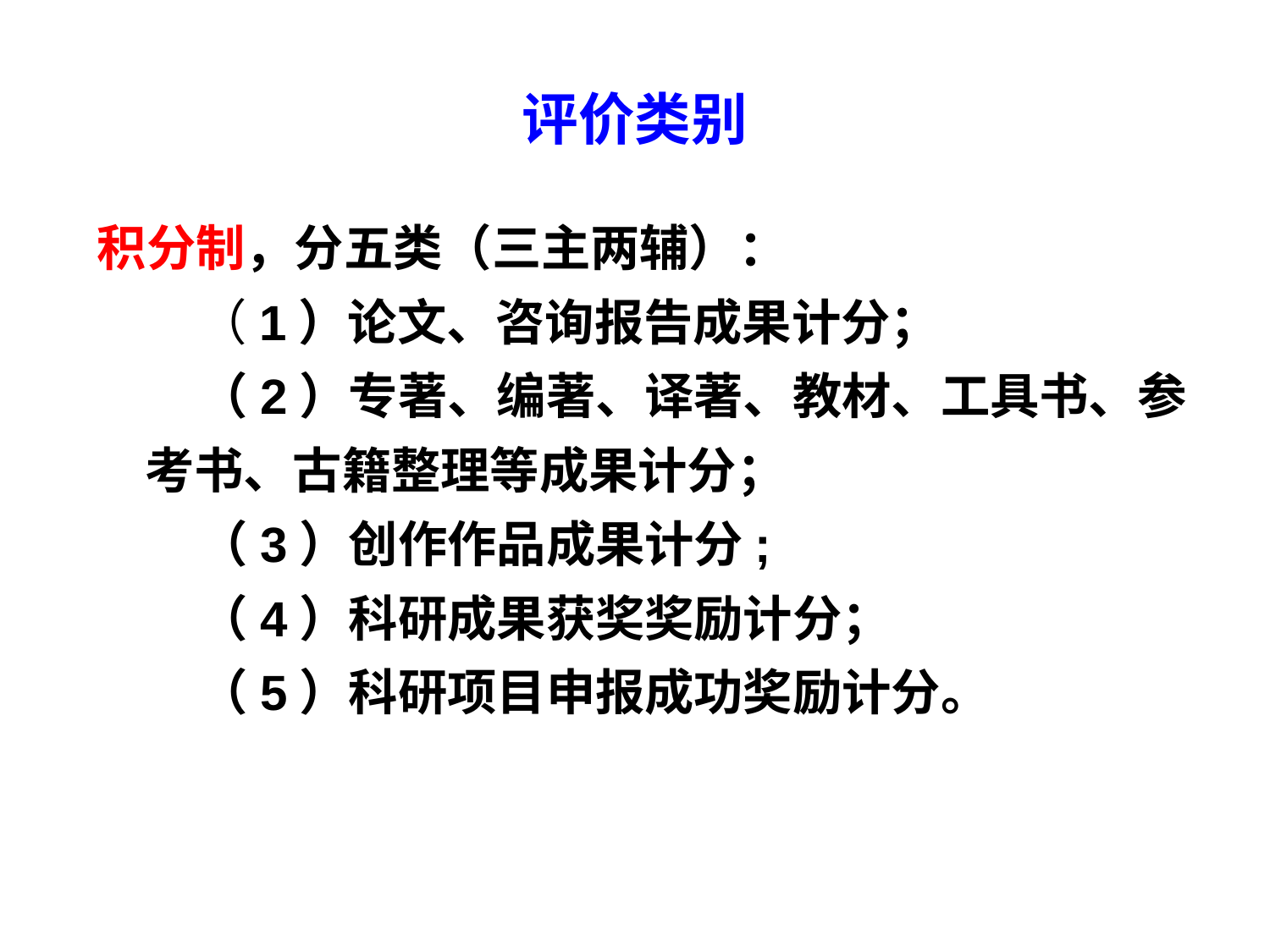

# 评价类别
积分制，分五类（三主两辅）：
        （1）论文、咨询报告成果计分；
        （2）专著、编著、译著、教材、工具书、参考书、古籍整理等成果计分；
        （3）创作作品成果计分;
        （4）科研成果获奖奖励计分；
        （5）科研项目申报成功奖励计分。